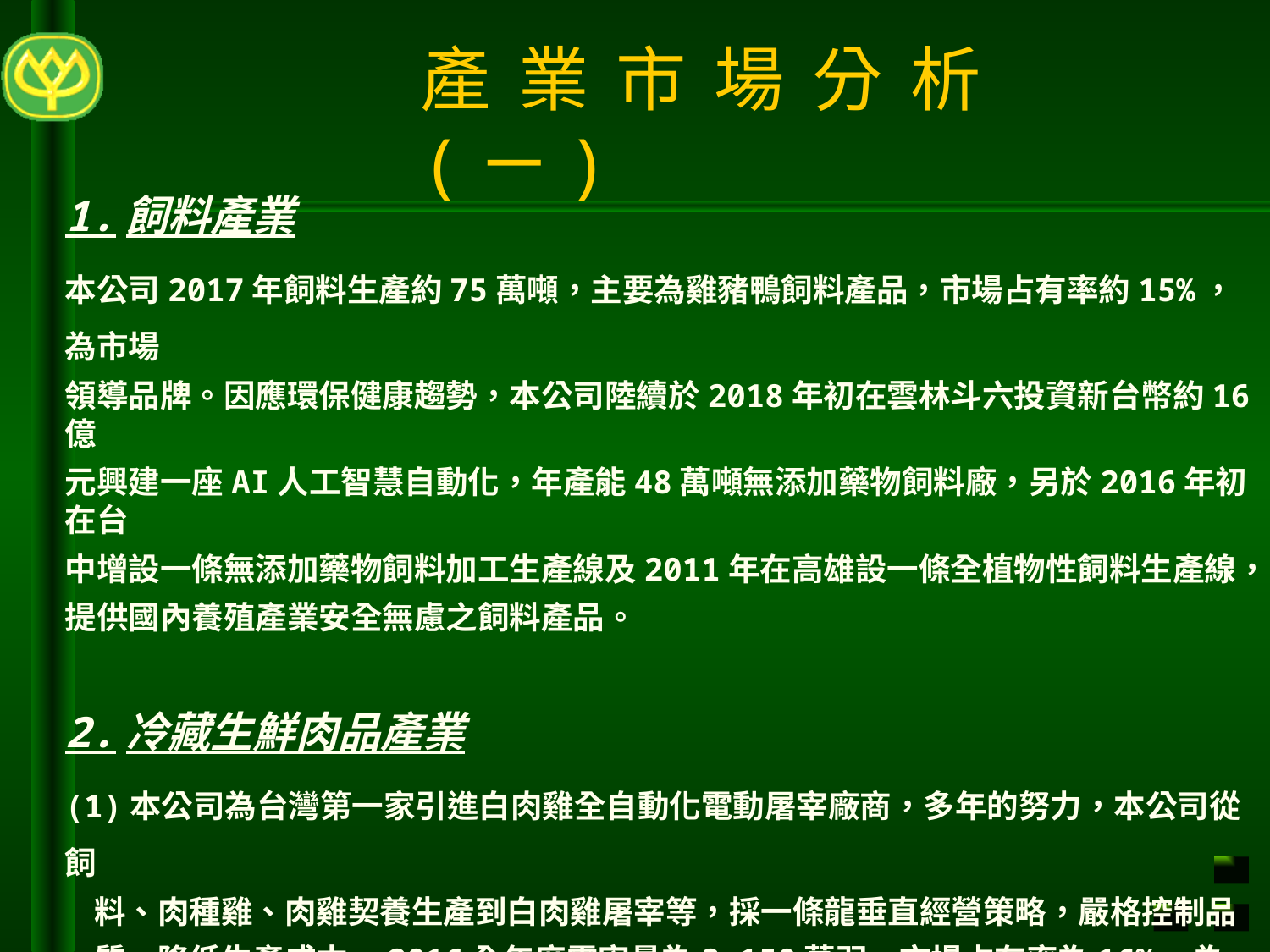

產業市場分析(ㄧ)
1.飼料產業
本公司2017年飼料生產約75萬噸，主要為雞豬鴨飼料產品，市場占有率約15%，為市場
領導品牌。因應環保健康趨勢，本公司陸續於2018年初在雲林斗六投資新台幣約16億
元興建一座AI人工智慧自動化，年產能48萬噸無添加藥物飼料廠，另於2016年初在台
中增設一條無添加藥物飼料加工生產線及2011年在高雄設一條全植物性飼料生產線，
提供國內養殖產業安全無慮之飼料產品。

2.冷藏生鮮肉品產業
(1)本公司為台灣第一家引進白肉雞全自動化電動屠宰廠商，多年的努力，本公司從飼
   料、肉種雞、肉雞契養生產到白肉雞屠宰等，採一條龍垂直經營策略，嚴格控制品
   質，降低生產成本。2016全年度電宰量為3,150萬羽，市場占有率為16%，為市場領
   導品牌。
(2)為了滿足所有通路客戶一次購足各項肉品的需求，除了生鮮白肉雞外近幾年積極拓
   展土雞、鴨、豬等生鮮肉品的銷售。